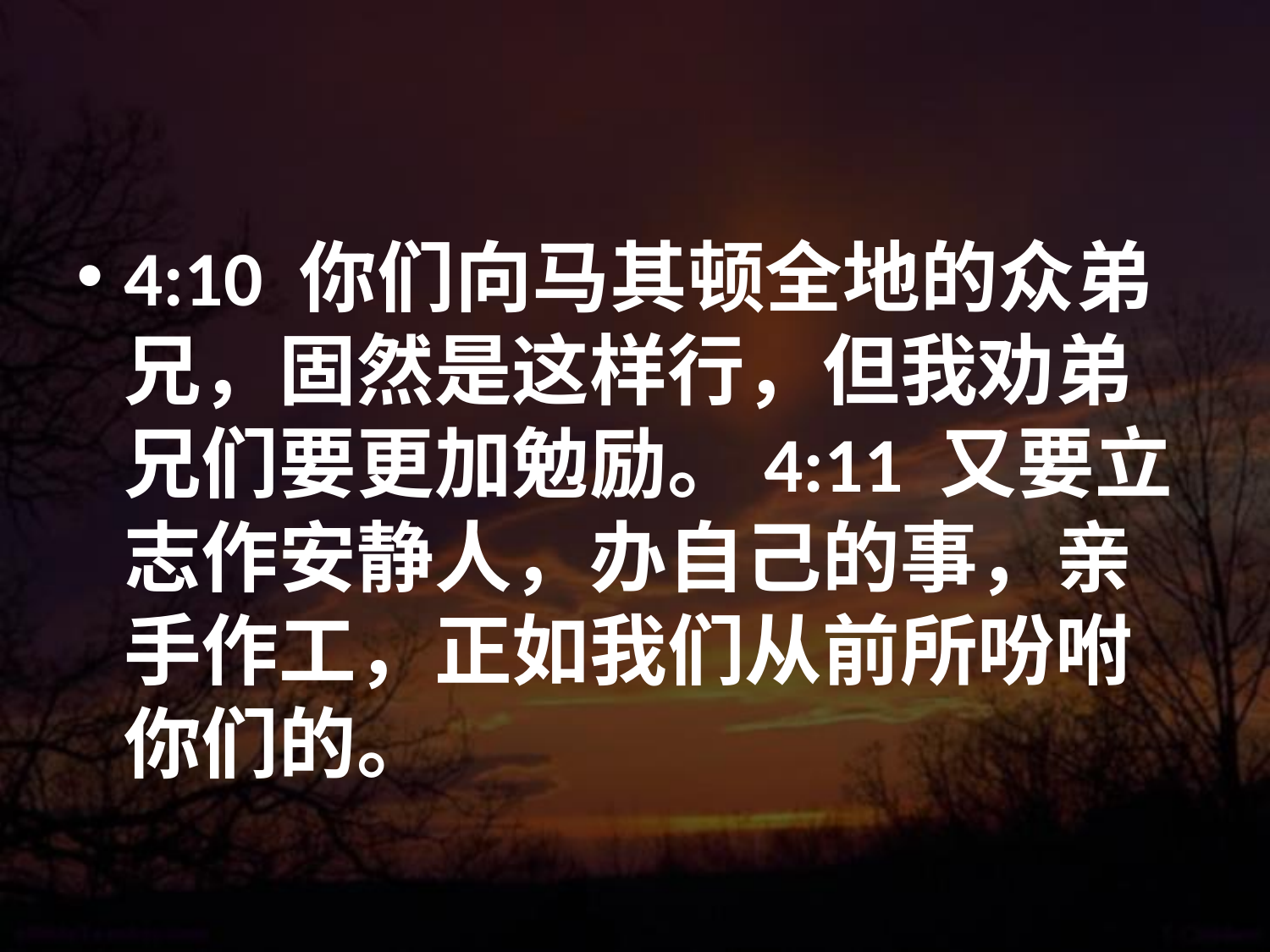

#
4:10 你们向马其顿全地的众弟兄，固然是这样行，但我劝弟兄们要更加勉励。4:11 又要立志作安静人，办自己的事，亲手作工，正如我们从前所吩咐你们的。